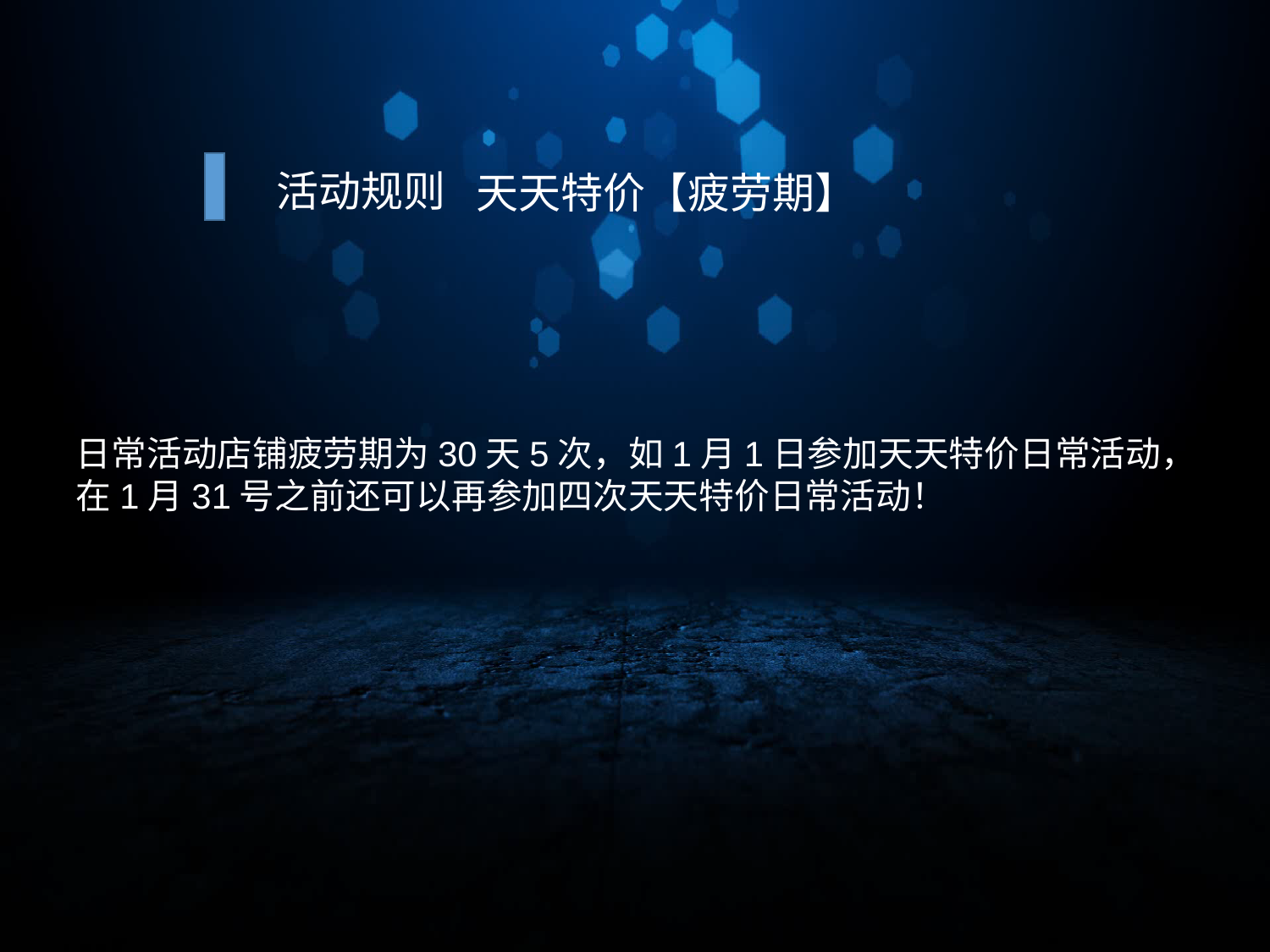

活动规则
天天特价【疲劳期】
日常活动店铺疲劳期为30天5次，如1月1日参加天天特价日常活动，在1月31号之前还可以再参加四次天天特价日常活动！